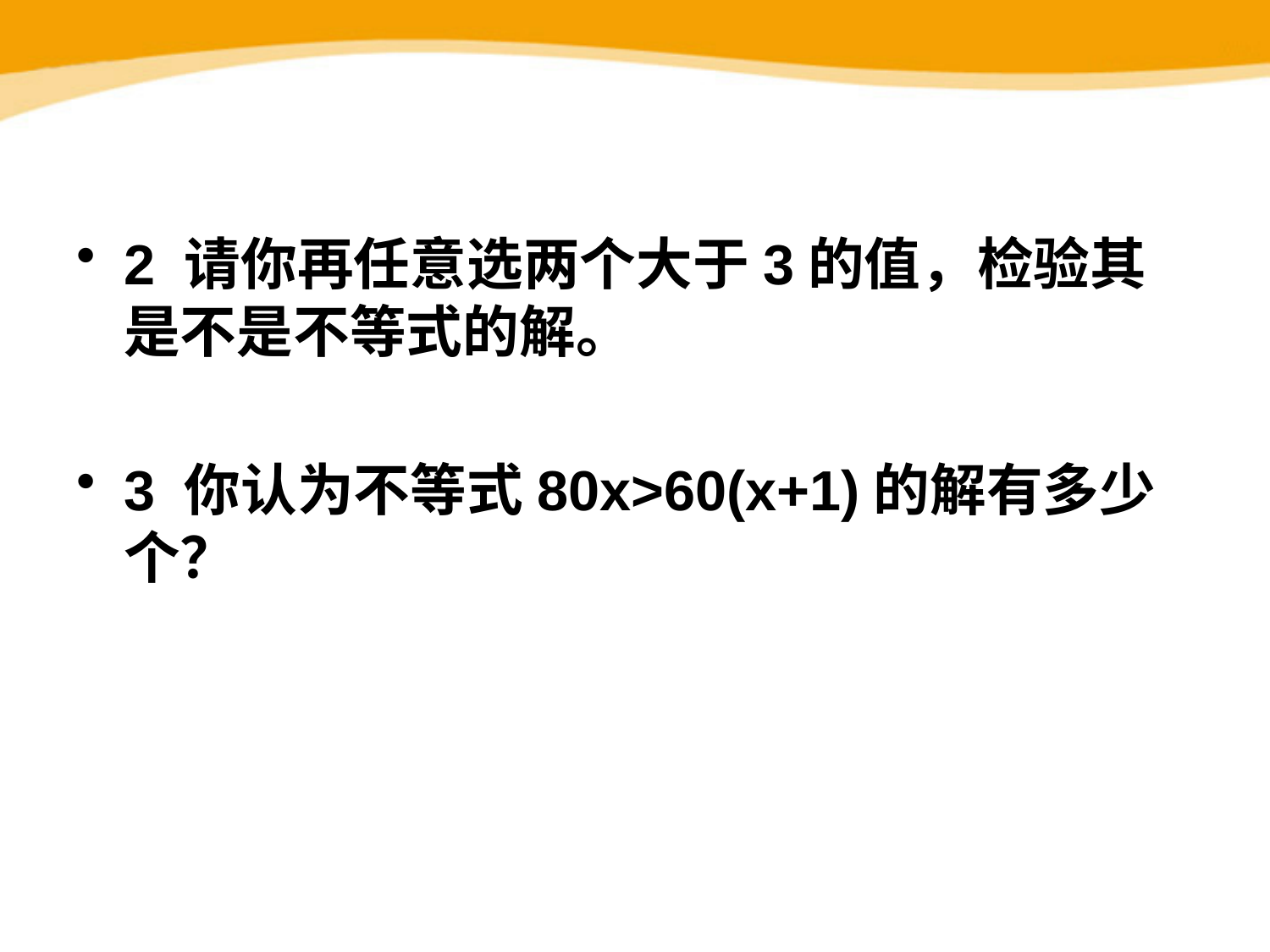

#
2 请你再任意选两个大于3的值，检验其是不是不等式的解。

3 你认为不等式80x>60(x+1)的解有多少个？